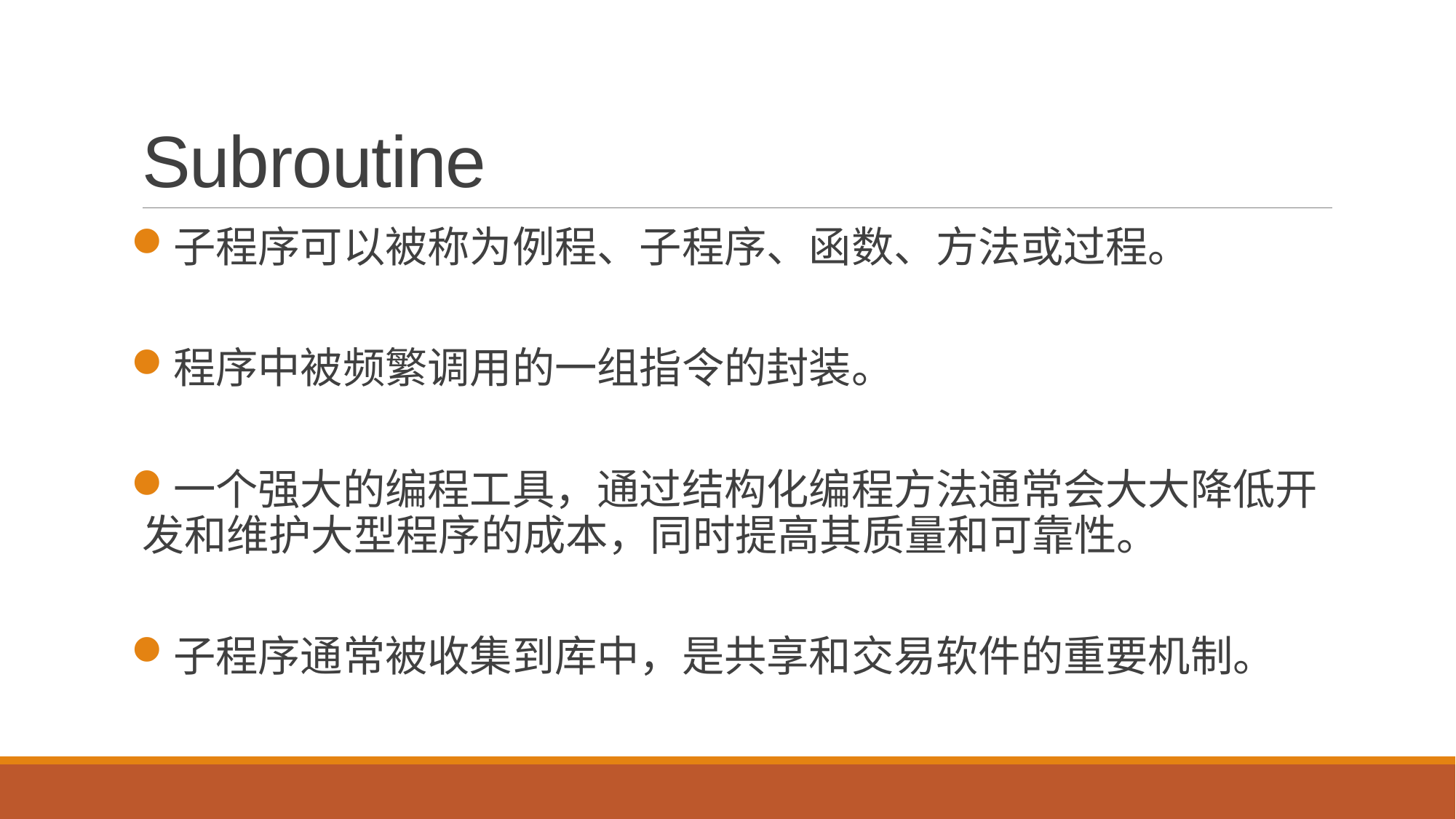

# Subroutine
子程序可以被称为例程、子程序、函数、方法或过程。

程序中被频繁调用的一组指令的封装。

一个强大的编程工具，通过结构化编程方法通常会大大降低开发和维护大型程序的成本，同时提高其质量和可靠性。

子程序通常被收集到库中，是共享和交易软件的重要机制。